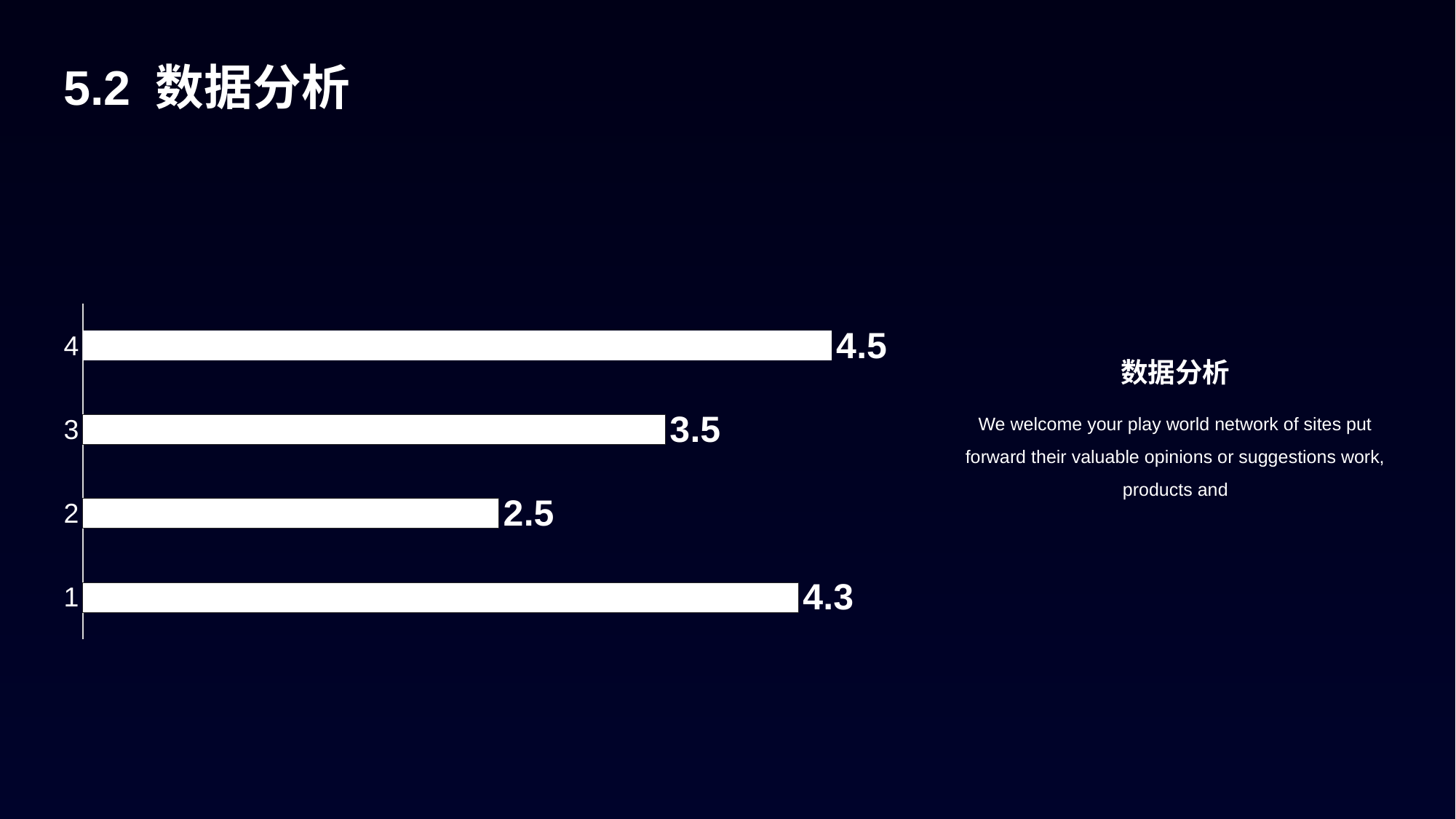

5.2 数据分析

### Chart

| Category |  |
|---|---|
数据分析
We welcome your play world network of sites put forward their valuable opinions or suggestions work, products and